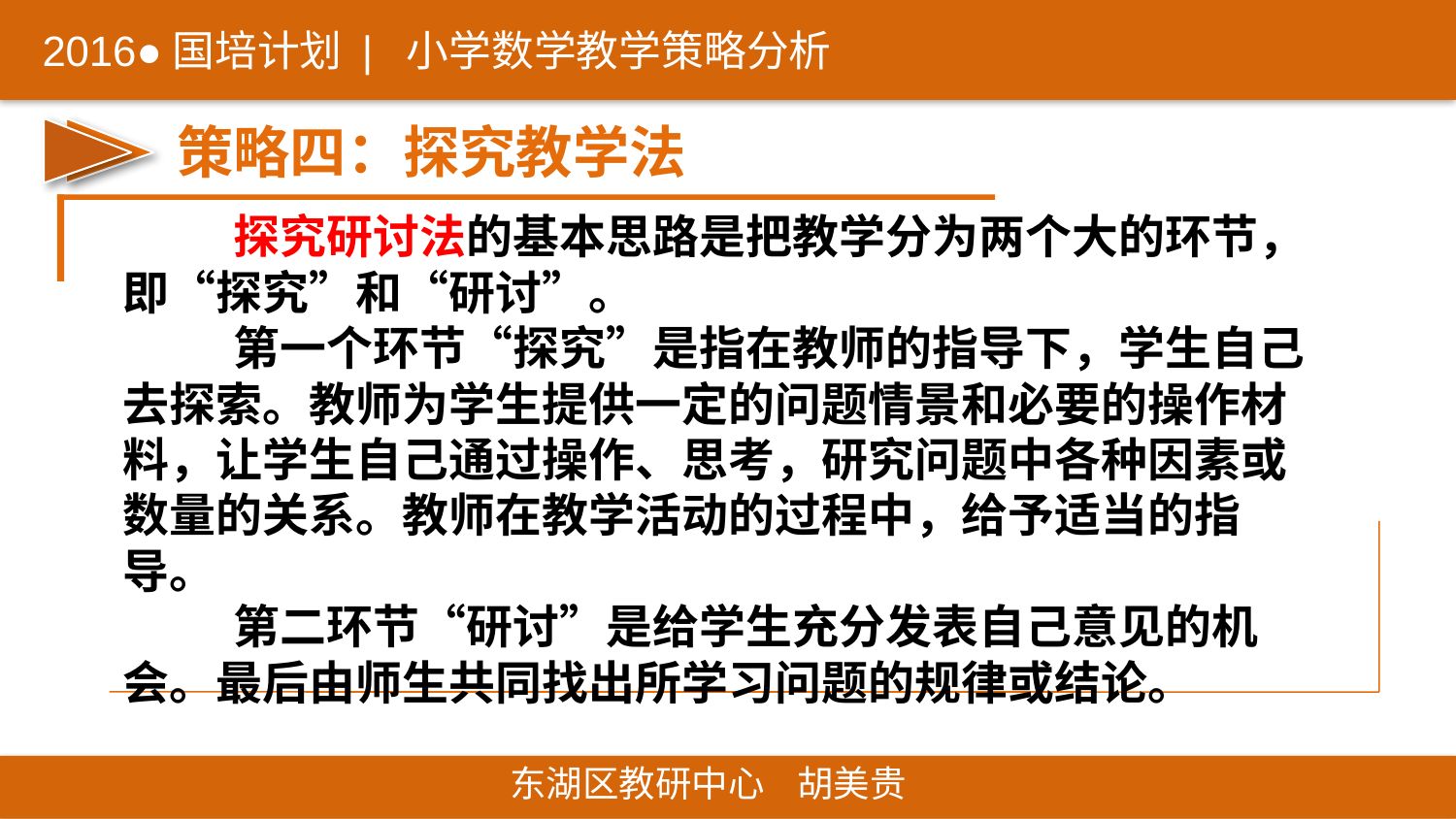

探究研讨法的基本思路是把教学分为两个大的环节，即“探究”和“研讨”。
    第一个环节“探究”是指在教师的指导下，学生自己去探索。教师为学生提供一定的问题情景和必要的操作材料，让学生自己通过操作、思考，研究问题中各种因素或数量的关系。教师在教学活动的过程中，给予适当的指导。
    第二环节“研讨”是给学生充分发表自己意见的机会。最后由师生共同找出所学习问题的规律或结论。